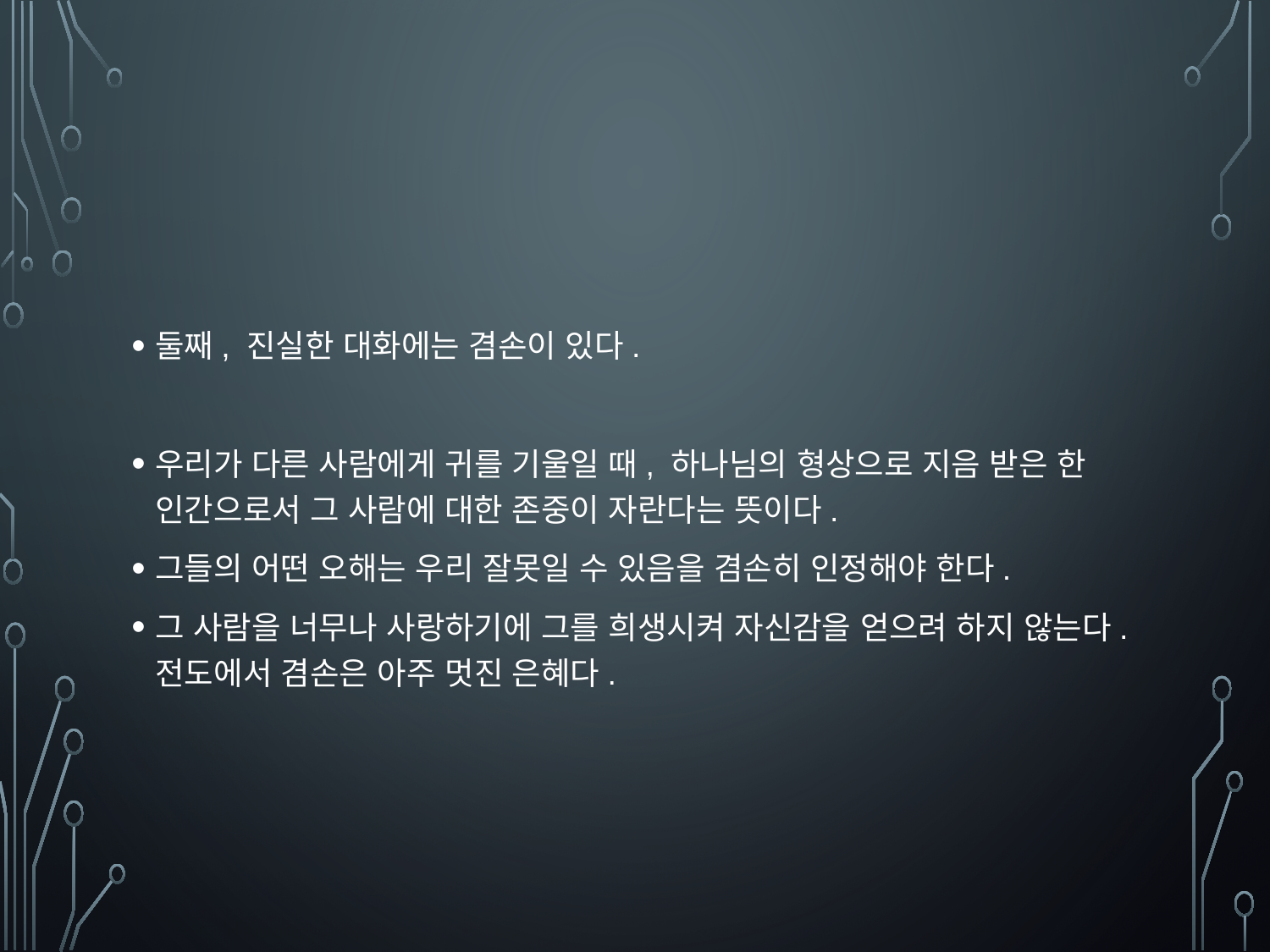

#
둘째, 진실한 대화에는 겸손이 있다.

우리가 다른 사람에게 귀를 기울일 때, 하나님의 형상으로 지음 받은 한 인간으로서 그 사람에 대한 존중이 자란다는 뜻이다.
그들의 어떤 오해는 우리 잘못일 수 있음을 겸손히 인정해야 한다.
그 사람을 너무나 사랑하기에 그를 희생시켜 자신감을 얻으려 하지 않는다. 전도에서 겸손은 아주 멋진 은혜다.